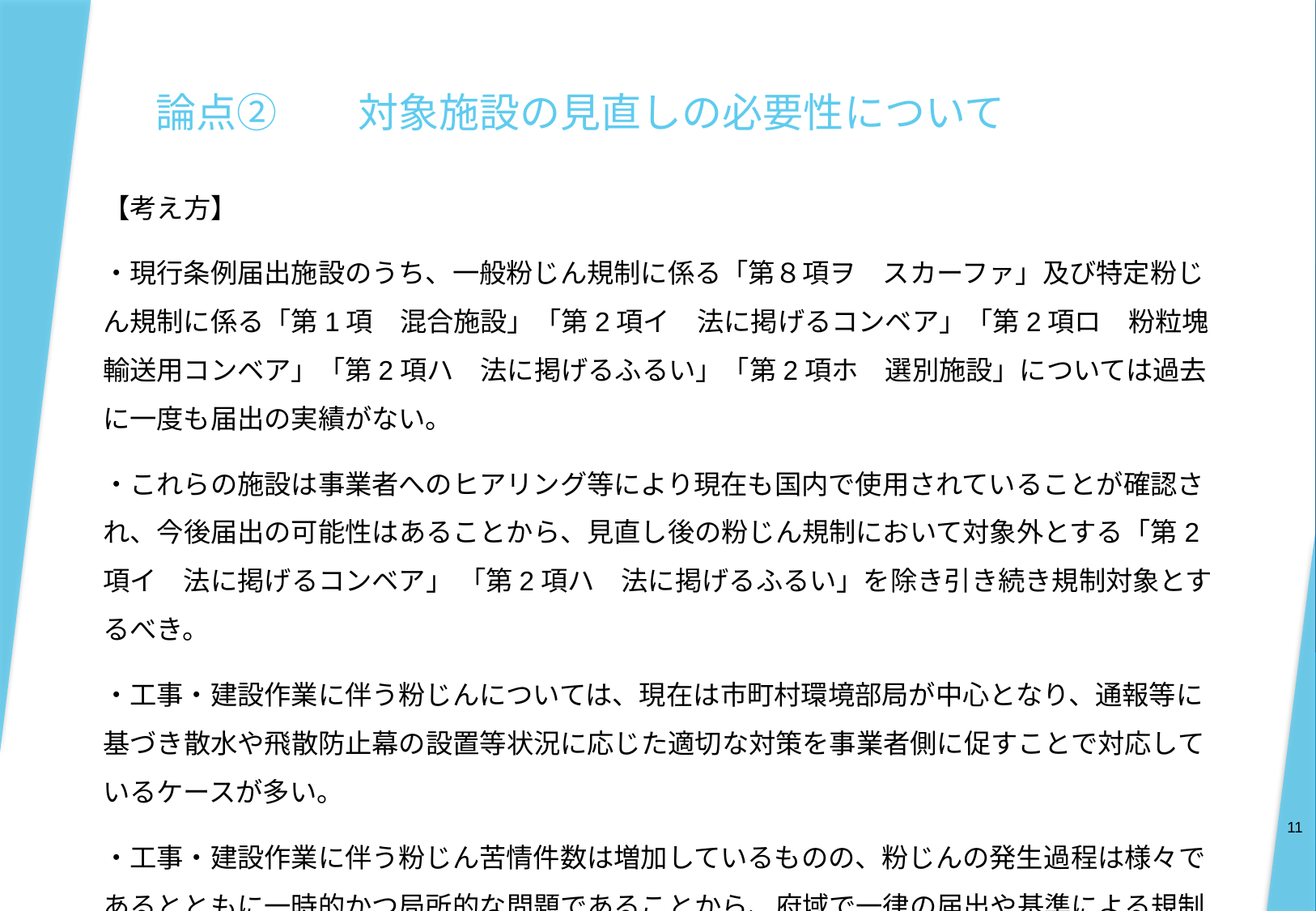

# 論点②　　対象施設の見直しの必要性について
【考え方】
・現行条例届出施設のうち、一般粉じん規制に係る「第８項ヲ　スカーファ」及び特定粉じん規制に係る「第1項　混合施設」「第2項イ　法に掲げるコンベア」「第2項ロ　粉粒塊輸送用コンベア」「第2項ハ　法に掲げるふるい」「第2項ホ　選別施設」については過去に一度も届出の実績がない。
・これらの施設は事業者へのヒアリング等により現在も国内で使用されていることが確認され、今後届出の可能性はあることから、見直し後の粉じん規制において対象外とする「第2項イ　法に掲げるコンベア」 「第2項ハ　法に掲げるふるい」を除き引き続き規制対象とするべき。
・工事・建設作業に伴う粉じんについては、現在は市町村環境部局が中心となり、通報等に基づき散水や飛散防止幕の設置等状況に応じた適切な対策を事業者側に促すことで対応しているケースが多い。
・工事・建設作業に伴う粉じん苦情件数は増加しているものの、粉じんの発生過程は様々であるとともに一時的かつ局所的な問題であることから、府域で一律の届出や基準による規制によって対応するよりも、引き続きケースバイケースで柔軟に対応していくのが効果的・効率的と考える。

11